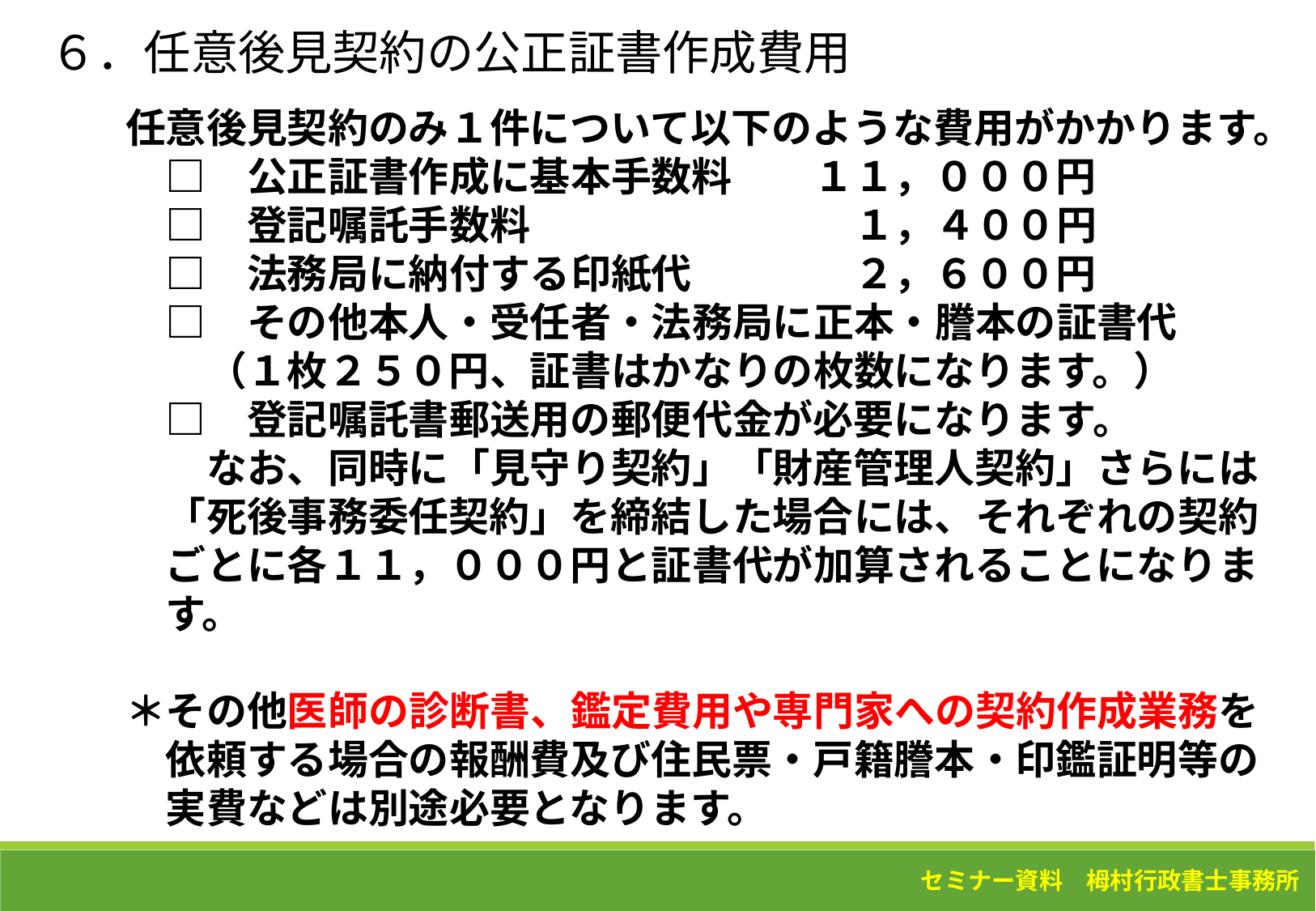

６．任意後見契約の公正証書作成費用
　任意後見契約のみ１件について以下のような費用がかかります。
　　□　公正証書作成に基本手数料　　１１，０００円
　　□　登記嘱託手数料　　　　　　　　１，４００円
　　□　法務局に納付する印紙代　　　　２，６００円
　　□　その他本人・受任者・法務局に正本・謄本の証書代
　　　（１枚２５０円、証書はかなりの枚数になります。）
　　□　登記嘱託書郵送用の郵便代金が必要になります。
　　　なお、同時に「見守り契約」「財産管理人契約」さらには
　　「死後事務委任契約」を締結した場合には、それぞれの契約
　　ごとに各１１，０００円と証書代が加算されることになりま
　　す。

　＊その他医師の診断書、鑑定費用や専門家への契約作成業務を
　　依頼する場合の報酬費及び住民票・戸籍謄本・印鑑証明等の
　　実費などは別途必要となります。
セミナー資料　栂村行政書士事務所